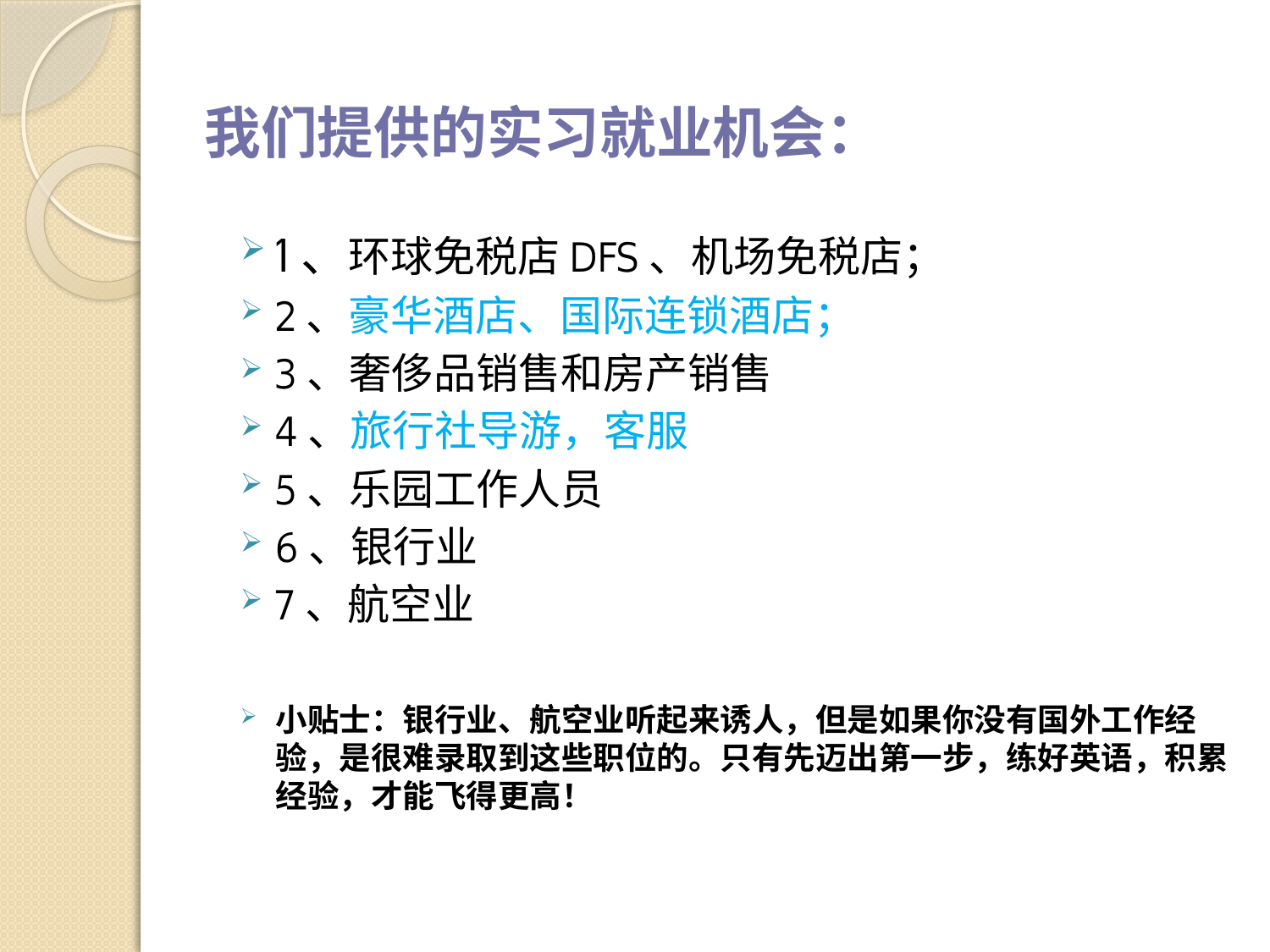

我们提供的实习就业机会：
1、环球免税店DFS、机场免税店；
2、豪华酒店、国际连锁酒店；
3、奢侈品销售和房产销售
4、旅行社导游，客服
5、乐园工作人员
6、银行业
7、航空业

小贴士：银行业、航空业听起来诱人，但是如果你没有国外工作经验，是很难录取到这些职位的。只有先迈出第一步，练好英语，积累经验，才能飞得更高！